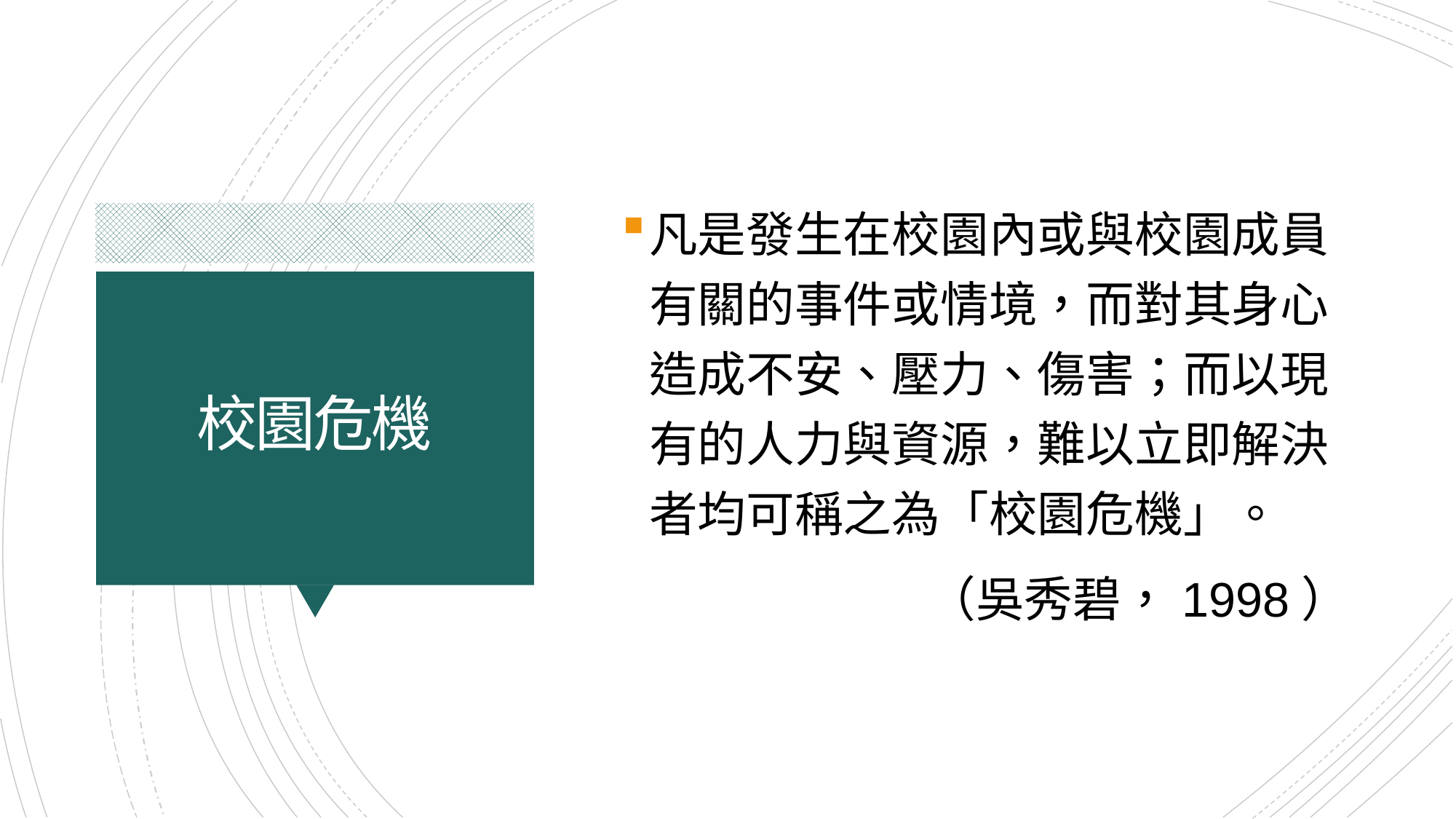

凡是發生在校園內或與校園成員有關的事件或情境，而對其身心造成不安、壓力、傷害；而以現有的人力與資源，難以立即解決者均可稱之為「校園危機」。
（吳秀碧，1998）
# 校園危機